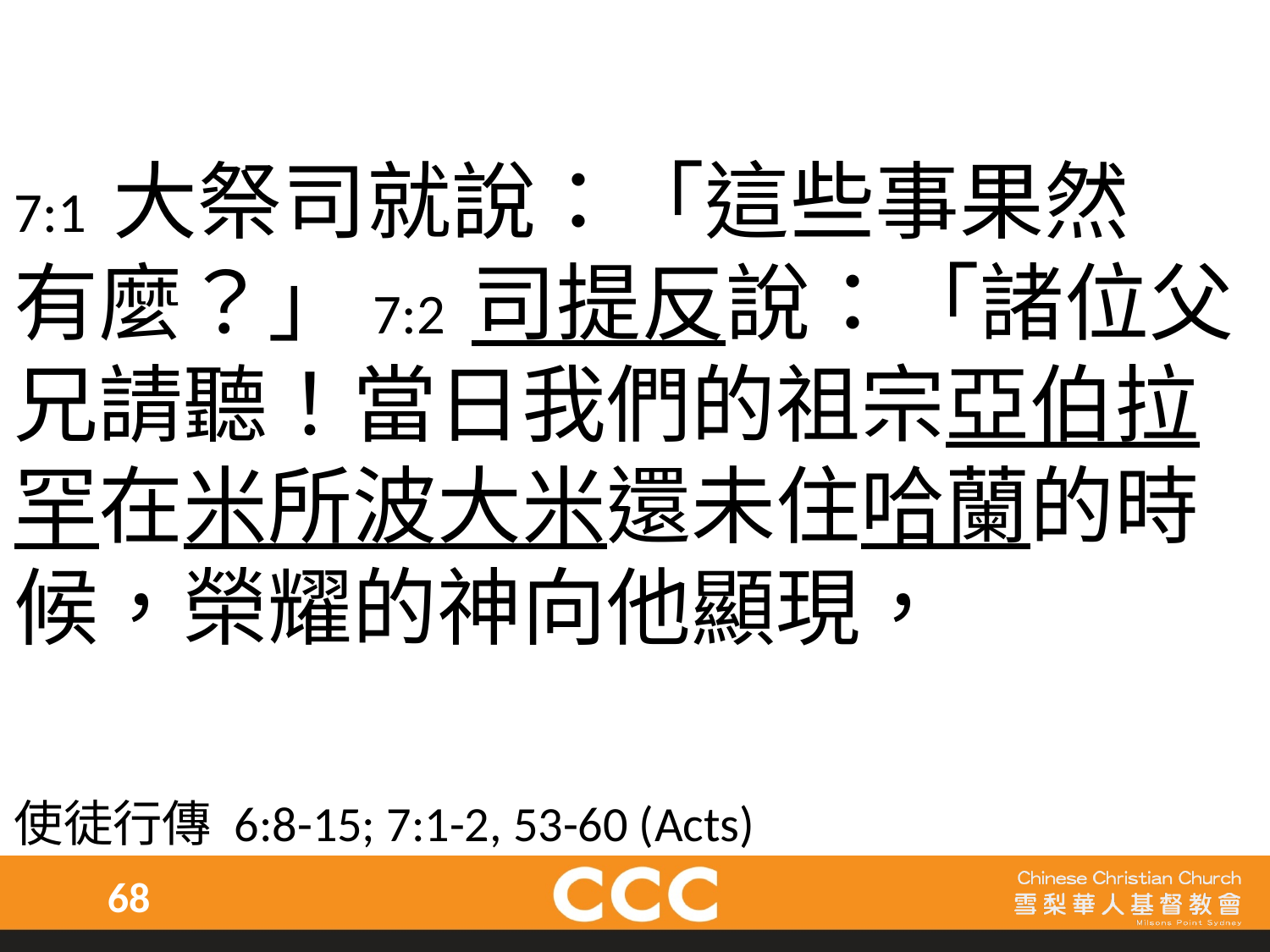

7:1 大祭司就說：「這些事果然
有麼？」7:2 司提反說：「諸位父兄請聽！當日我們的祖宗亞伯拉罕在米所波大米還未住哈蘭的時候，榮耀的神向他顯現，

使徒行傳 6:8-15; 7:1-2, 53-60 (Acts)
68